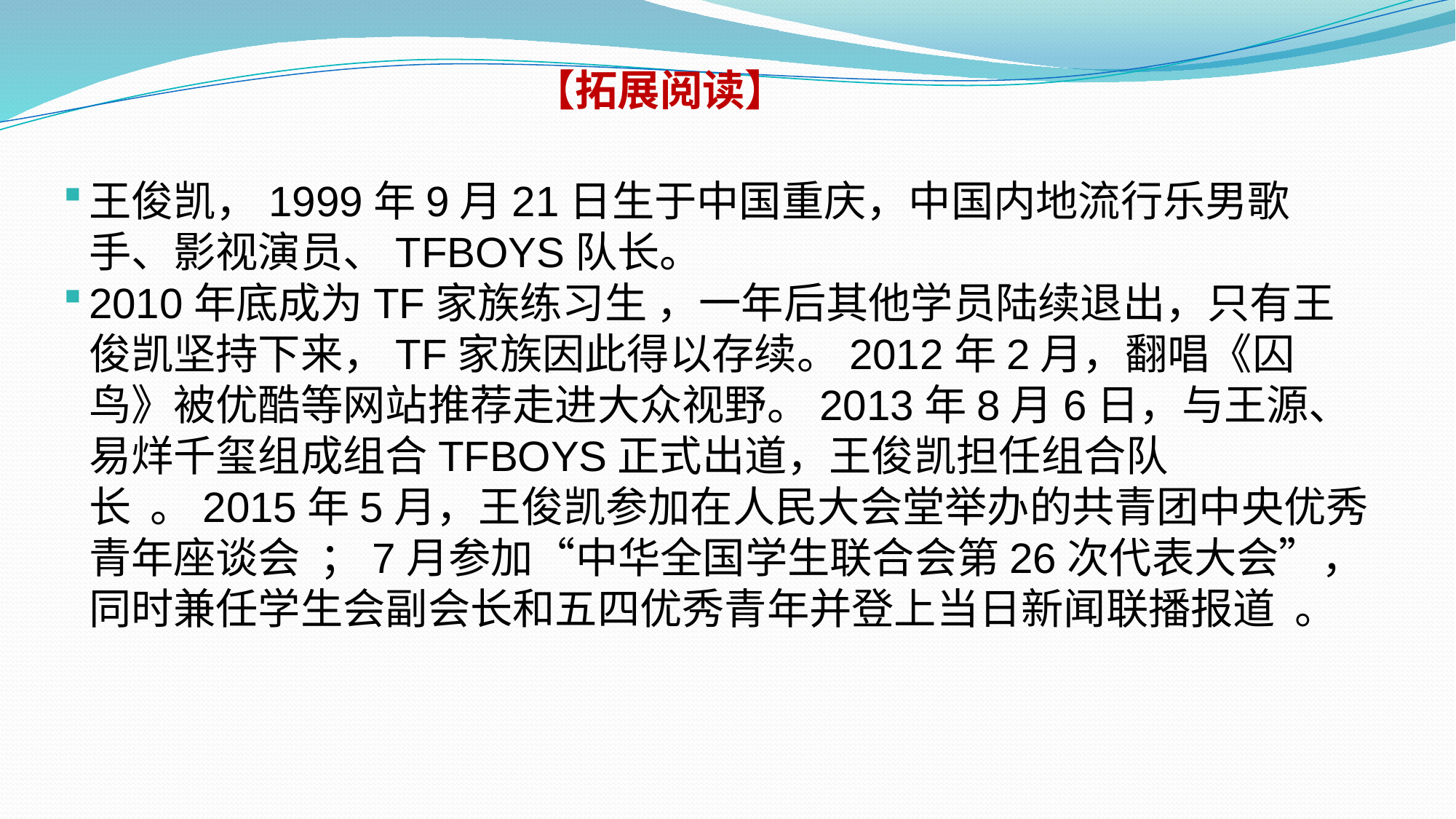

【拓展阅读】
王俊凯，1999年9月21日生于中国重庆，中国内地流行乐男歌手、影视演员、TFBOYS队长。
2010年底成为TF家族练习生 ，一年后其他学员陆续退出，只有王俊凯坚持下来，TF家族因此得以存续。2012年2月，翻唱《囚鸟》被优酷等网站推荐走进大众视野。2013年8月6日，与王源、易烊千玺组成组合TFBOYS正式出道，王俊凯担任组合队长  。2015年5月，王俊凯参加在人民大会堂举办的共青团中央优秀青年座谈会  ；7月参加“中华全国学生联合会第26次代表大会”，同时兼任学生会副会长和五四优秀青年并登上当日新闻联播报道  。